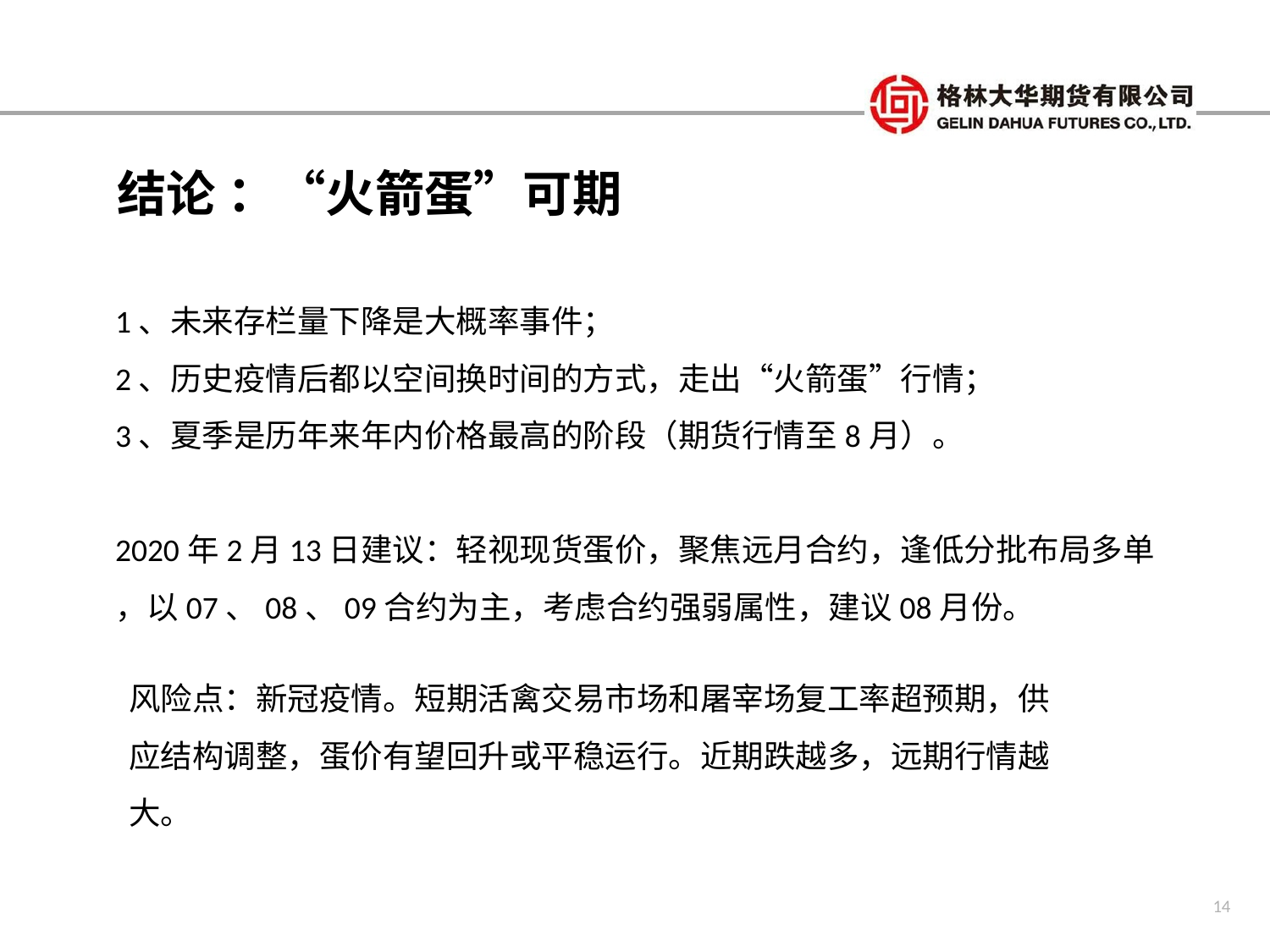

结论 ：“火箭蛋”可期
1、未来存栏量下降是大概率事件；
2、历史疫情后都以空间换时间的方式，走出“火箭蛋”行情；
3、夏季是历年来年内价格最高的阶段（期货行情至8月）。

2020年2月13日建议：轻视现货蛋价，聚焦远月合约，逢低分批布局多单
，以07、08、09合约为主，考虑合约强弱属性，建议08月份。
风险点：新冠疫情。短期活禽交易市场和屠宰场复工率超预期，供应结构调整，蛋价有望回升或平稳运行。近期跌越多，远期行情越大。
14